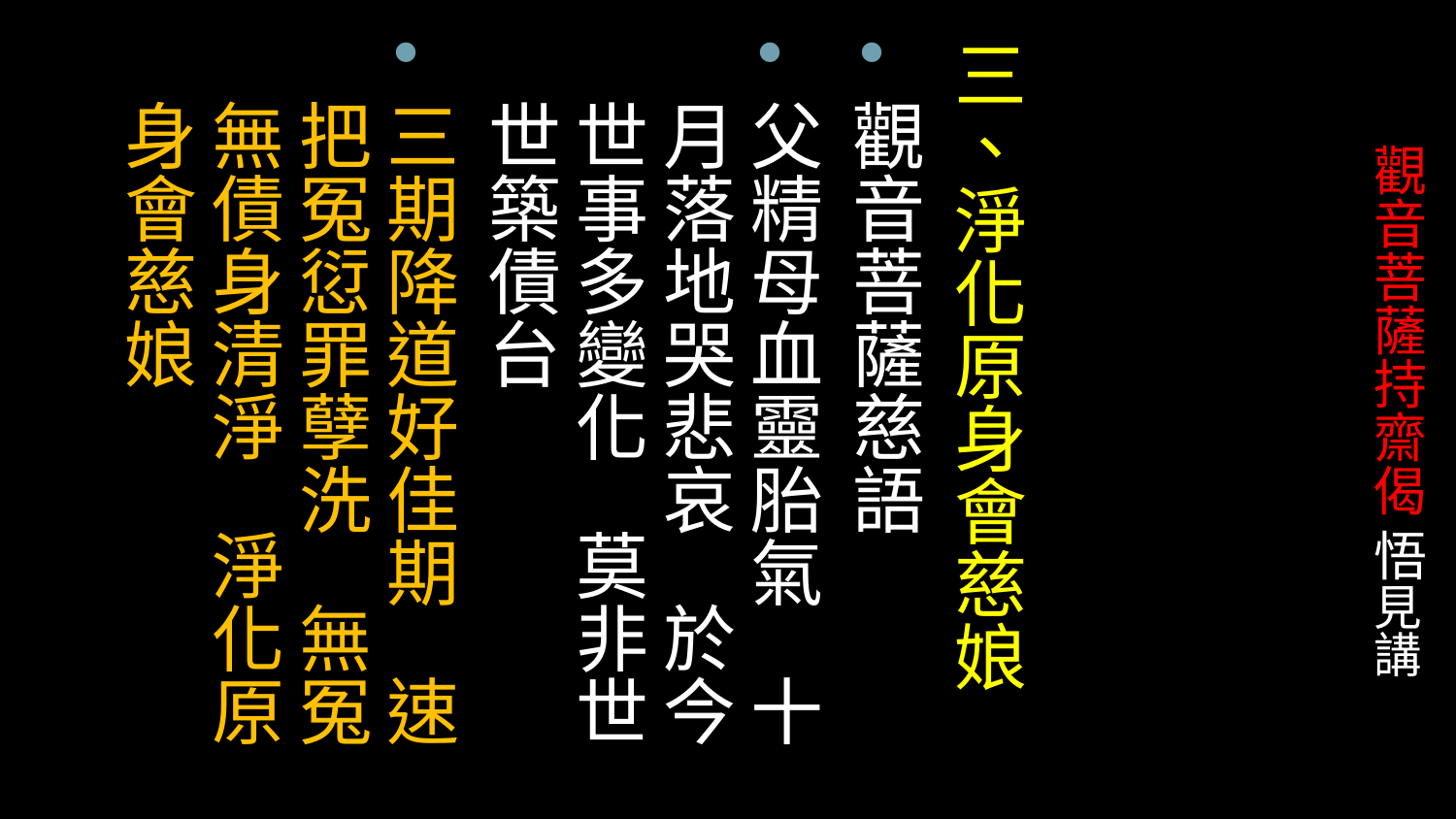

三、淨化原身會慈娘
觀音菩薩慈語
父精母血靈胎氣    十月落地哭悲哀    於今世事多變化    莫非世世築債台
三期降道好佳期    速把冤愆罪孽洗    無冤無債身清淨    淨化原身會慈娘

# 觀音菩薩持齋偈 悟見講